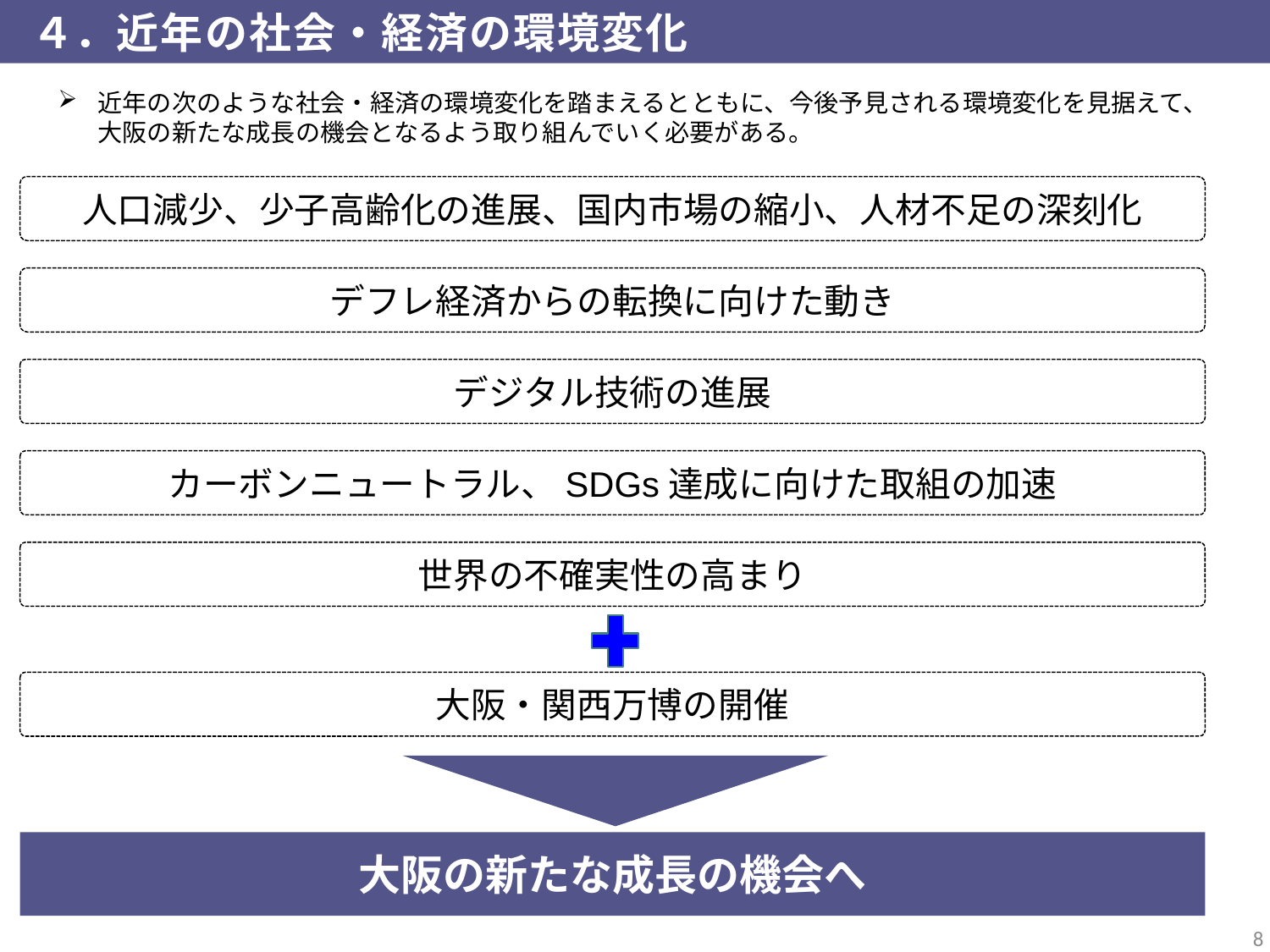

４．近年の社会・経済の環境変化
近年の次のような社会・経済の環境変化を踏まえるとともに、今後予見される環境変化を見据えて、大阪の新たな成長の機会となるよう取り組んでいく必要がある。
人口減少、少子高齢化の進展、国内市場の縮小、人材不足の深刻化
デフレ経済からの転換に向けた動き
デジタル技術の進展
カーボンニュートラル、SDGs達成に向けた取組の加速
世界の不確実性の高まり

大阪・関西万博の開催

大阪の新たな成長の機会へ
8